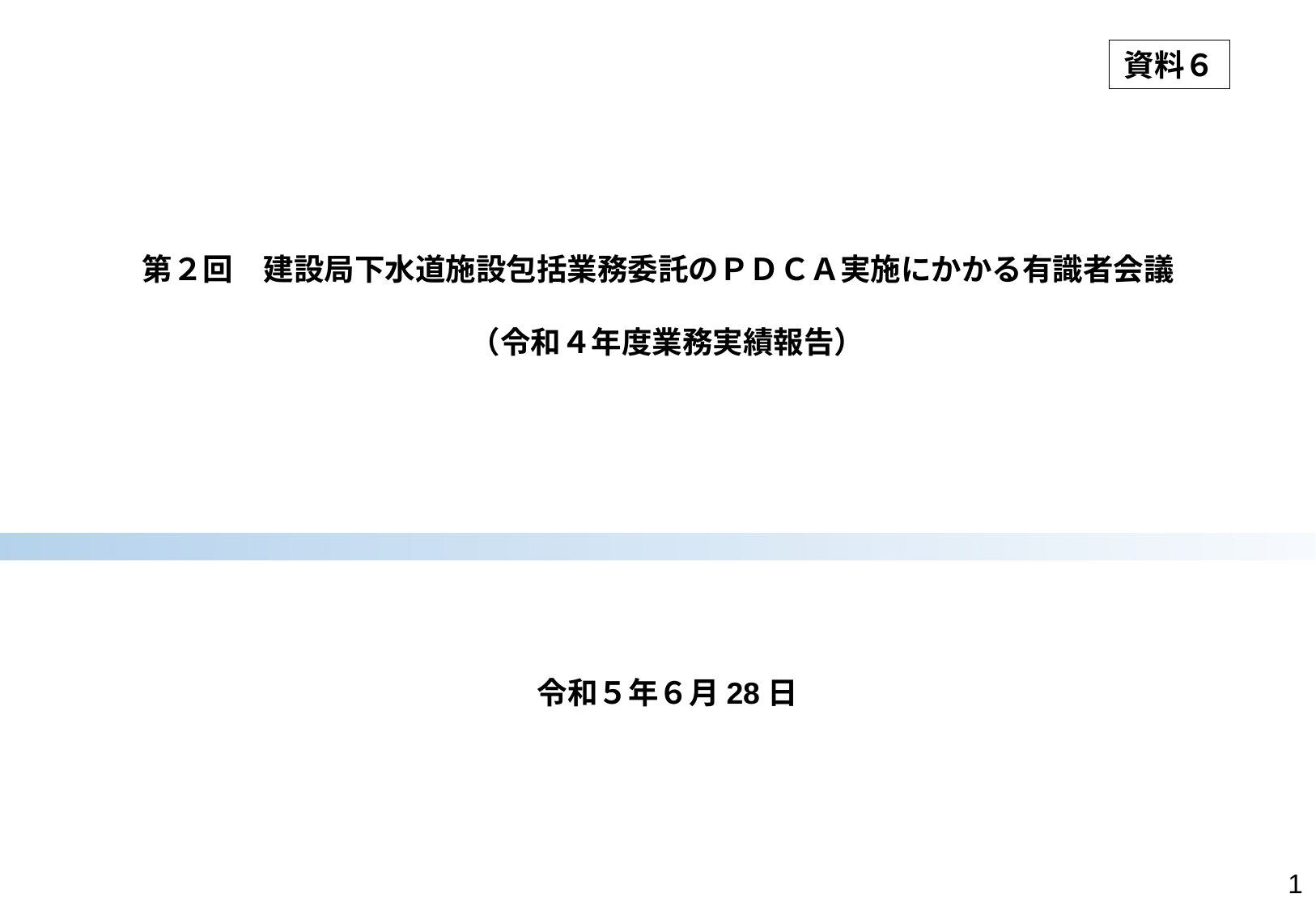

資料６
第２回　建設局下水道施設包括業務委託のＰＤＣＡ実施にかかる有識者会議

（令和４年度業務実績報告）
令和５年６月28日
1